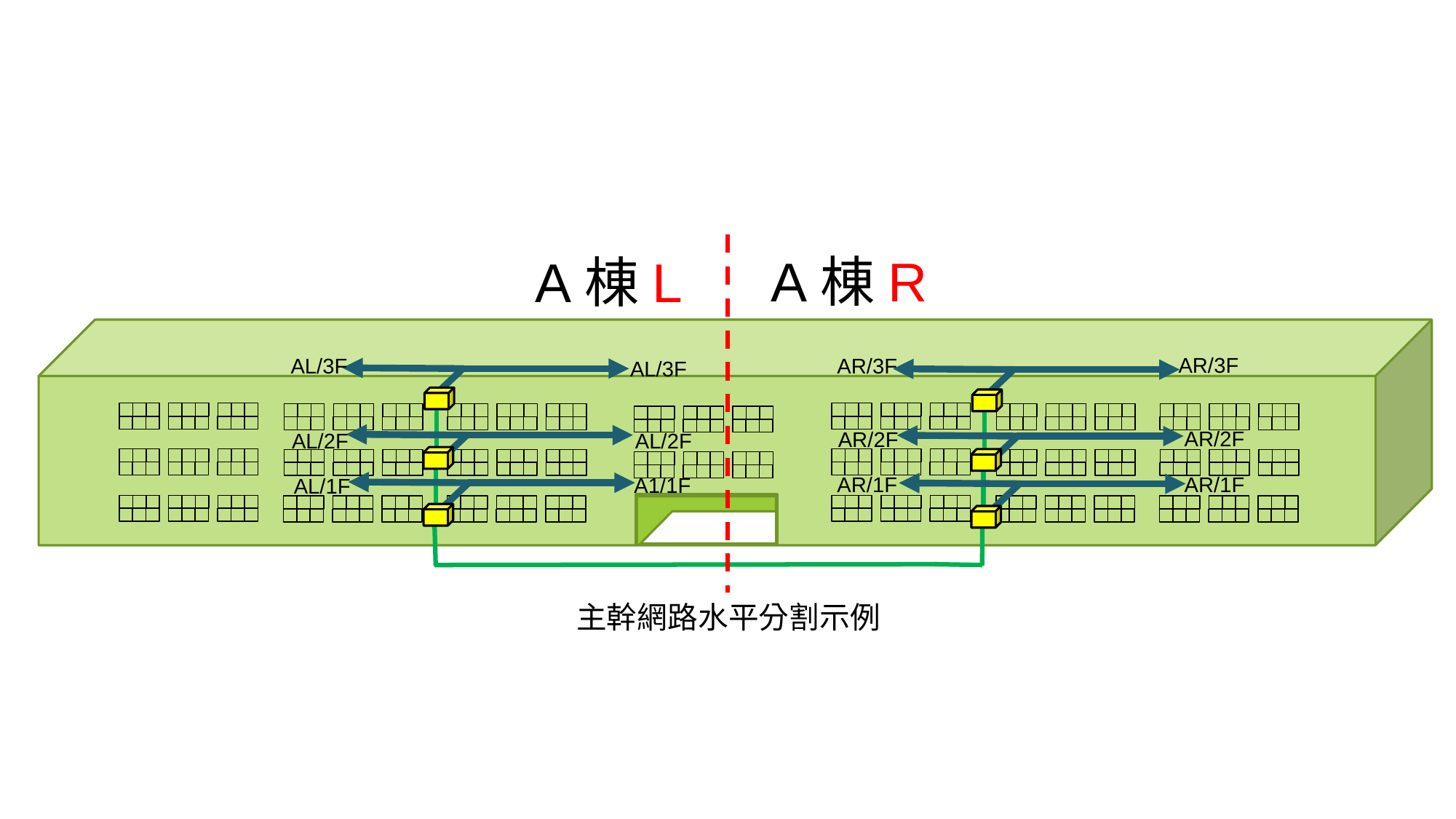

A棟R
A棟L

AR/3F
AL/3F
AR/3F
AL/3F

AR/2F
AR/2F
AL/2F
AL/2F

AR/1F
AR/1F
A1/1F
AL/1F

主幹網路水平分割示例